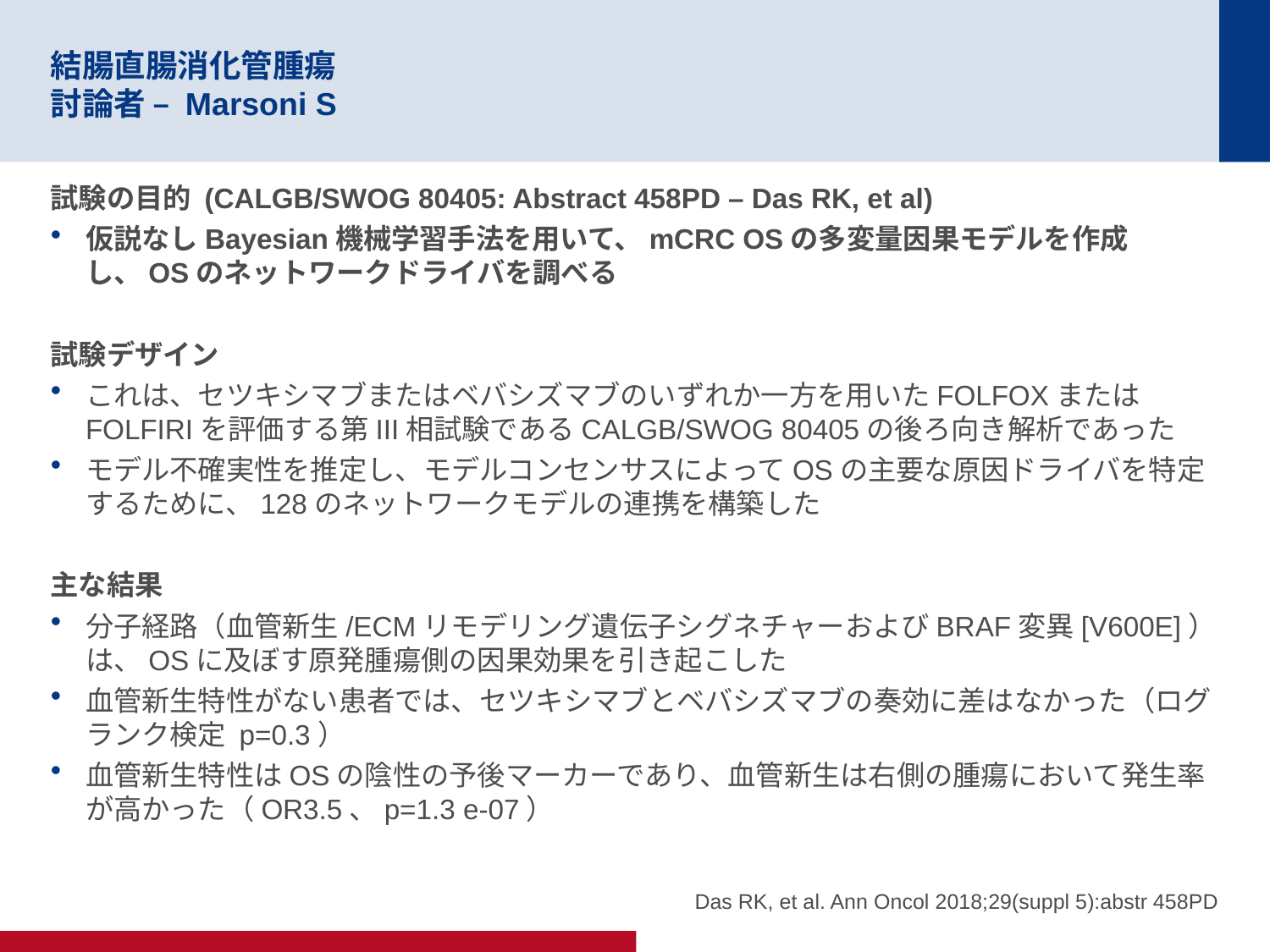

# 結腸直腸消化管腫瘍 討論者 – Marsoni S
試験の目的 (CALGB/SWOG 80405: Abstract 458PD – Das RK, et al)
仮説なしBayesian機械学習手法を用いて、mCRC OSの多変量因果モデルを作成し、OSのネットワークドライバを調べる

試験デザイン
これは、セツキシマブまたはベバシズマブのいずれか一方を用いたFOLFOXまたはFOLFIRIを評価する第III相試験であるCALGB/SWOG 80405の後ろ向き解析であった
モデル不確実性を推定し、モデルコンセンサスによってOSの主要な原因ドライバを特定するために、128のネットワークモデルの連携を構築した

主な結果
分子経路（血管新生/ECMリモデリング遺伝子シグネチャーおよびBRAF変異[V600E]）は、OSに及ぼす原発腫瘍側の因果効果を引き起こした
血管新生特性がない患者では、セツキシマブとベバシズマブの奏効に差はなかった（ログランク検定 p=0.3）
血管新生特性はOSの陰性の予後マーカーであり、血管新生は右側の腫瘍において発生率が高かった（OR3.5、p=1.3 e-07）

Das RK, et al. Ann Oncol 2018;29(suppl 5):abstr 458PD